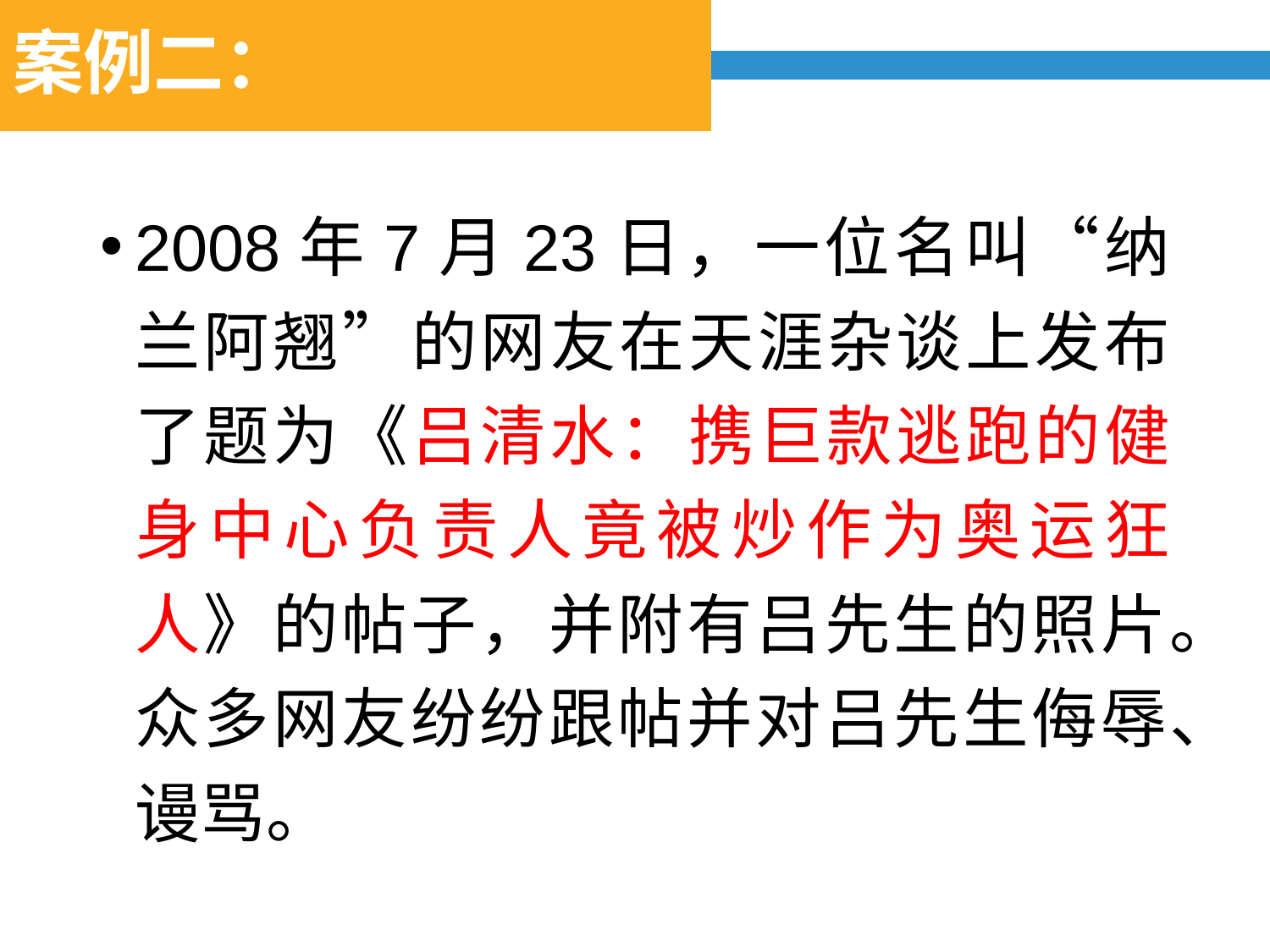

# 案例二：
2008年7月23日，一位名叫“纳兰阿翘”的网友在天涯杂谈上发布了题为《吕清水：携巨款逃跑的健身中心负责人竟被炒作为奥运狂人》的帖子，并附有吕先生的照片。众多网友纷纷跟帖并对吕先生侮辱、谩骂。